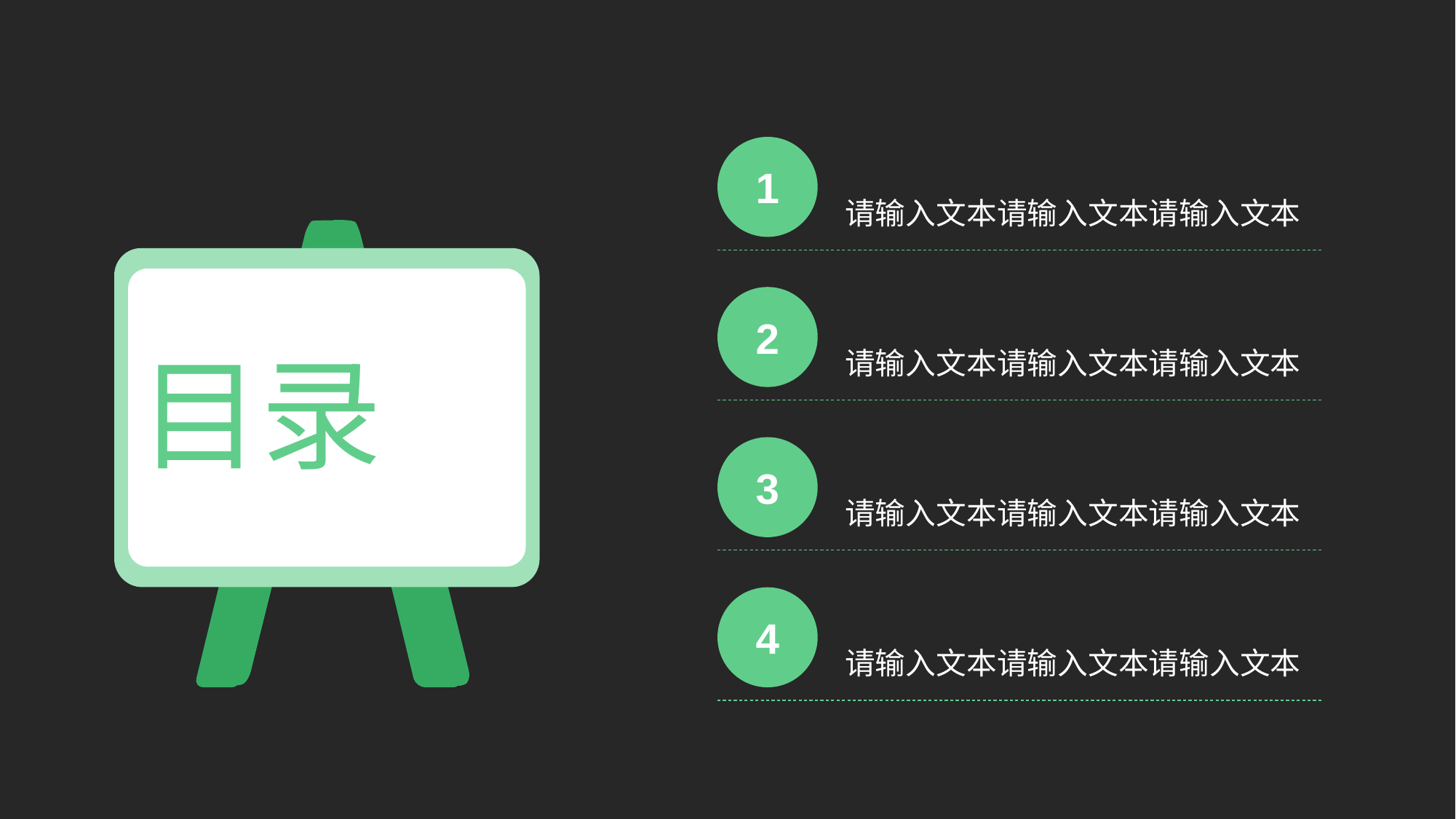

1
请输入文本请输入文本请输入文本

2
请输入文本请输入文本请输入文本
目录
3
请输入文本请输入文本请输入文本
4
请输入文本请输入文本请输入文本